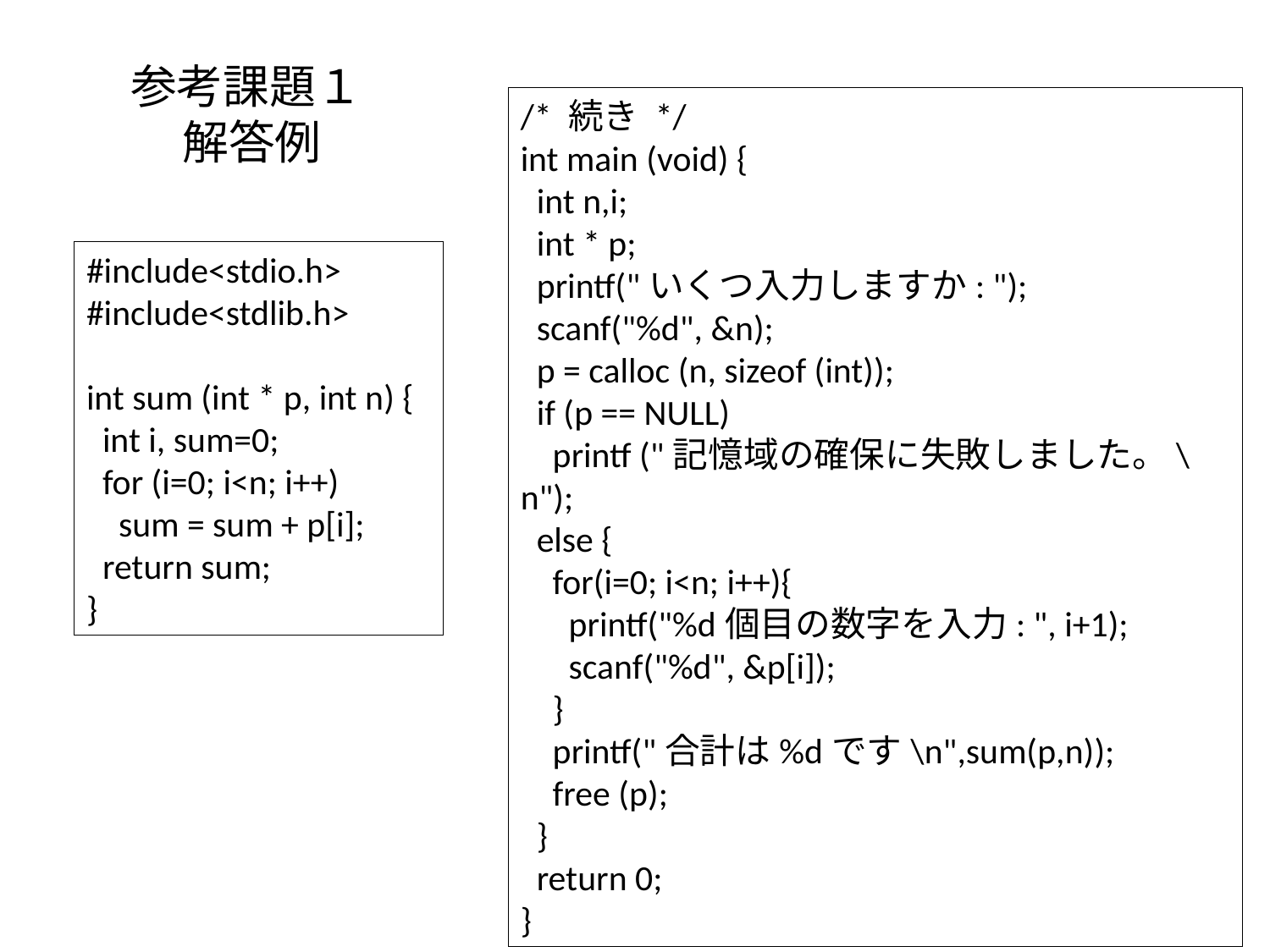

# 参考課題１ 解答例
/* 続き */
int main (void) {
  int n,i;
  int * p;
  printf("いくつ入力しますか: ");
  scanf("%d", &n);
  p = calloc (n, sizeof (int));
  if (p == NULL)
    printf ("記憶域の確保に失敗しました。\n");
  else {
    for(i=0; i<n; i++){
      printf("%d個目の数字を入力: ", i+1);
      scanf("%d", &p[i]);
    }
    printf("合計は%dです\n",sum(p,n));
    free (p);
  }
  return 0;
}
#include<stdio.h>
#include<stdlib.h>

int sum (int * p, int n) {
  int i, sum=0;
  for (i=0; i<n; i++)
    sum = sum + p[i];
  return sum;
}